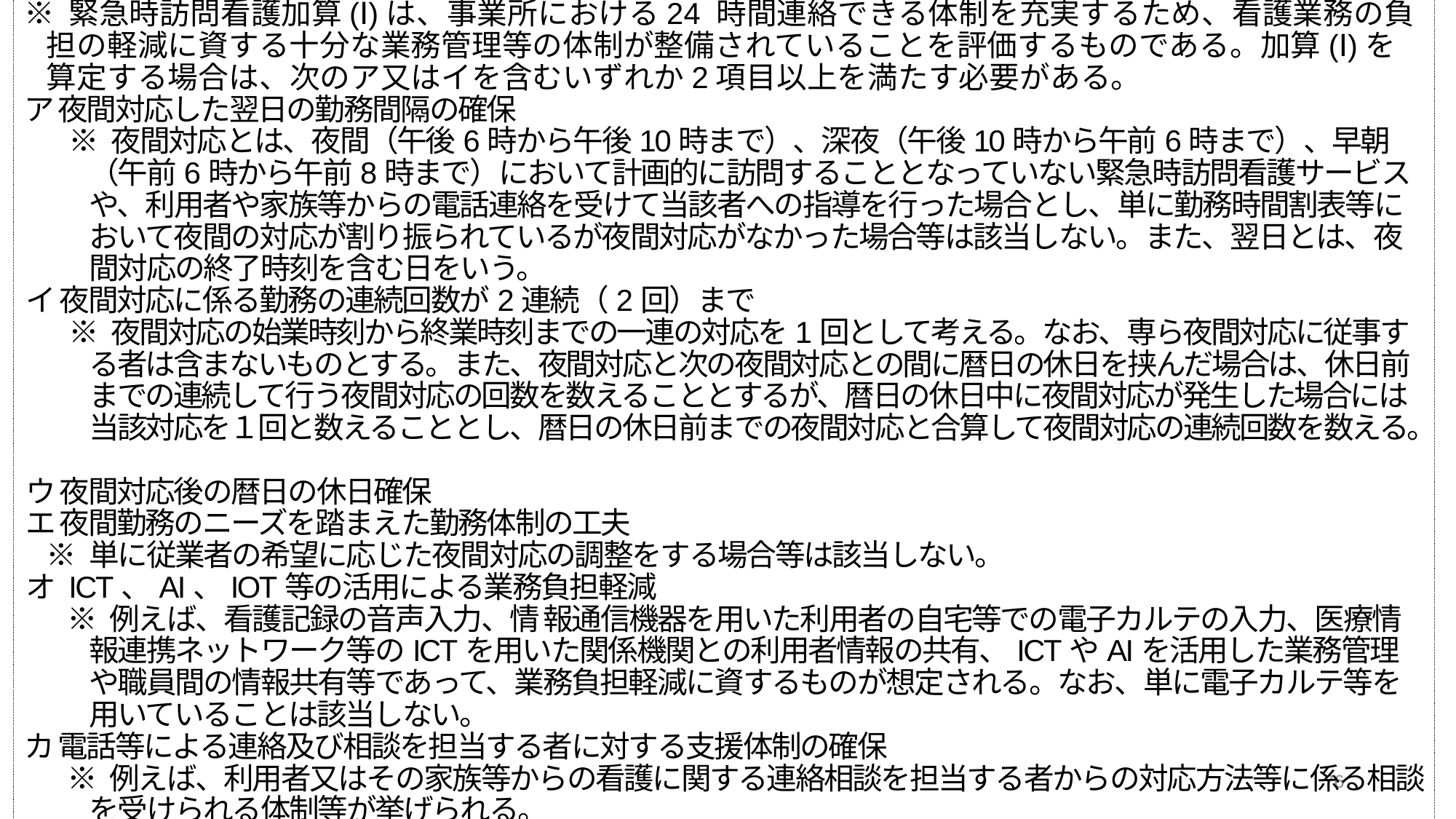

※ 緊急時訪問看護加算(Ⅰ)は、事業所における24 時間連絡できる体制を充実するため、看護業務の負担の軽減に資する十分な業務管理等の体制が整備されていることを評価するものである。加算(Ⅰ)を算定する場合は、次のア又はイを含むいずれか2項目以上を満たす必要がある。
ア 夜間対応した翌日の勤務間隔の確保
※ 夜間対応とは、夜間（午後6時から午後10時まで）、深夜（午後10時から午前6時まで）、早朝（午前6時から午前8時まで）において計画的に訪問することとなっていない緊急時訪問看護サービスや、利用者や家族等からの電話連絡を受けて当該者への指導を行った場合とし、単に勤務時間割表等において夜間の対応が割り振られているが夜間対応がなかった場合等は該当しない。また、翌日とは、夜間対応の終了時刻を含む日をいう。
イ 夜間対応に係る勤務の連続回数が2連続（2回）まで
※ 夜間対応の始業時刻から終業時刻までの一連の対応を1回として考える。なお、専ら夜間対応に従事する者は含まないものとする。また、夜間対応と次の夜間対応との間に暦日の休日を挟んだ場合は、休日前までの連続して行う夜間対応の回数を数えることとするが、暦日の休日中に夜間対応が発生した場合には当該対応を１回と数えることとし、暦日の休日前までの夜間対応と合算して夜間対応の連続回数を数える。
ウ 夜間対応後の暦日の休日確保
エ 夜間勤務のニーズを踏まえた勤務体制の工夫
※ 単に従業者の希望に応じた夜間対応の調整をする場合等は該当しない。
オ ICT、AI、IOT等の活用による業務負担軽減
※ 例えば、看護記録の音声入力、情 報通信機器を用いた利用者の自宅等での電子カルテの入力、医療情報連携ネットワーク等のICTを用いた関係機関との利用者情報の共有、ICTやAIを活用した業務管理や職員間の情報共有等であって、業務負担軽減に資するものが想定される。なお、単に電子カルテ等を用いていることは該当しない。
カ 電話等による連絡及び相談を担当する者に対する支援体制の確保
※ 例えば、利用者又はその家族等からの看護に関する連絡相談を担当する者からの対応方法等に係る相談を受けられる体制等が挙げられる。
76